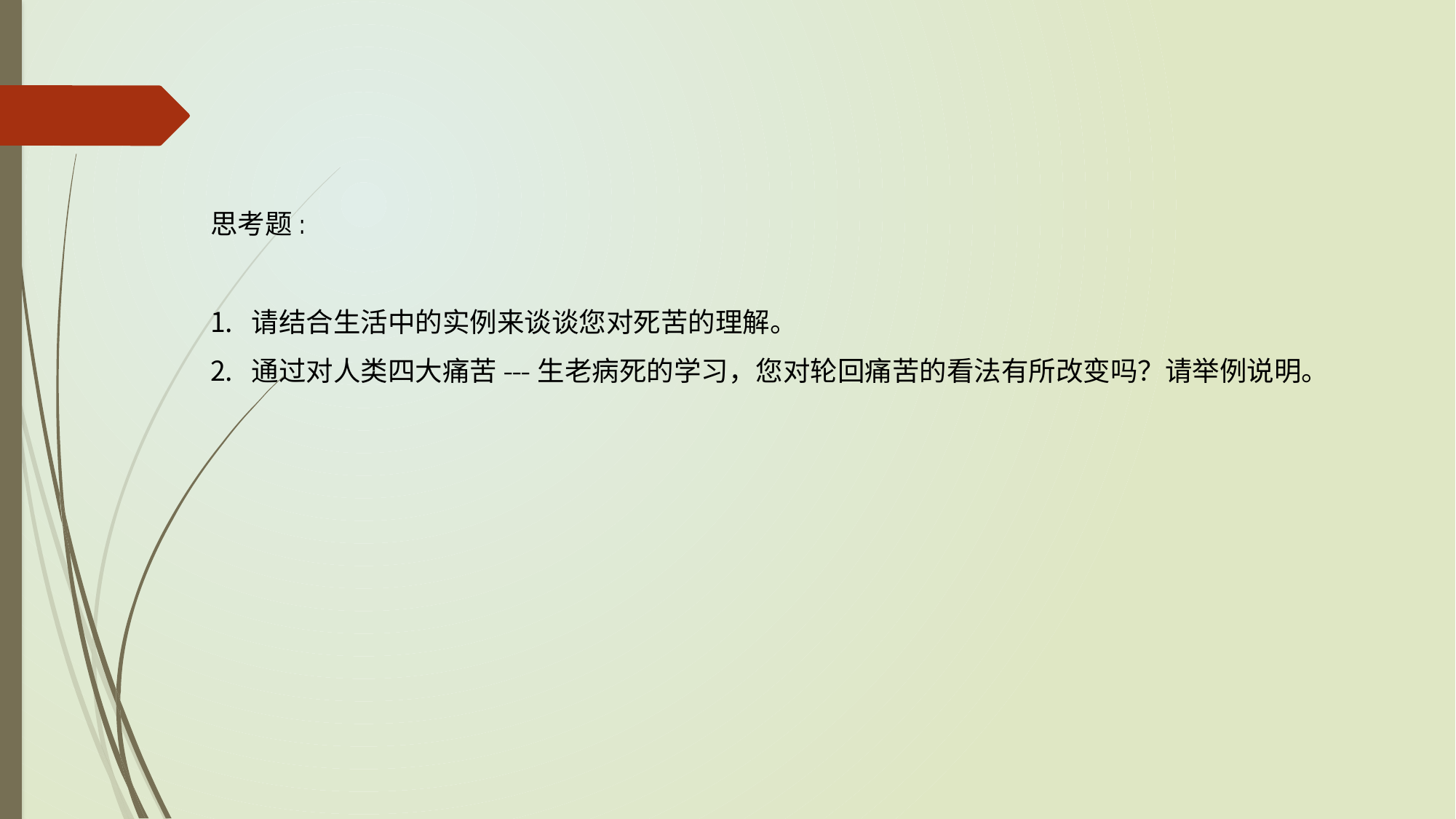

思考题:

请结合生活中的实例来谈谈您对死苦的理解。
通过对人类四大痛苦---生老病死的学习，您对轮回痛苦的看法有所改变吗？请举例说明。